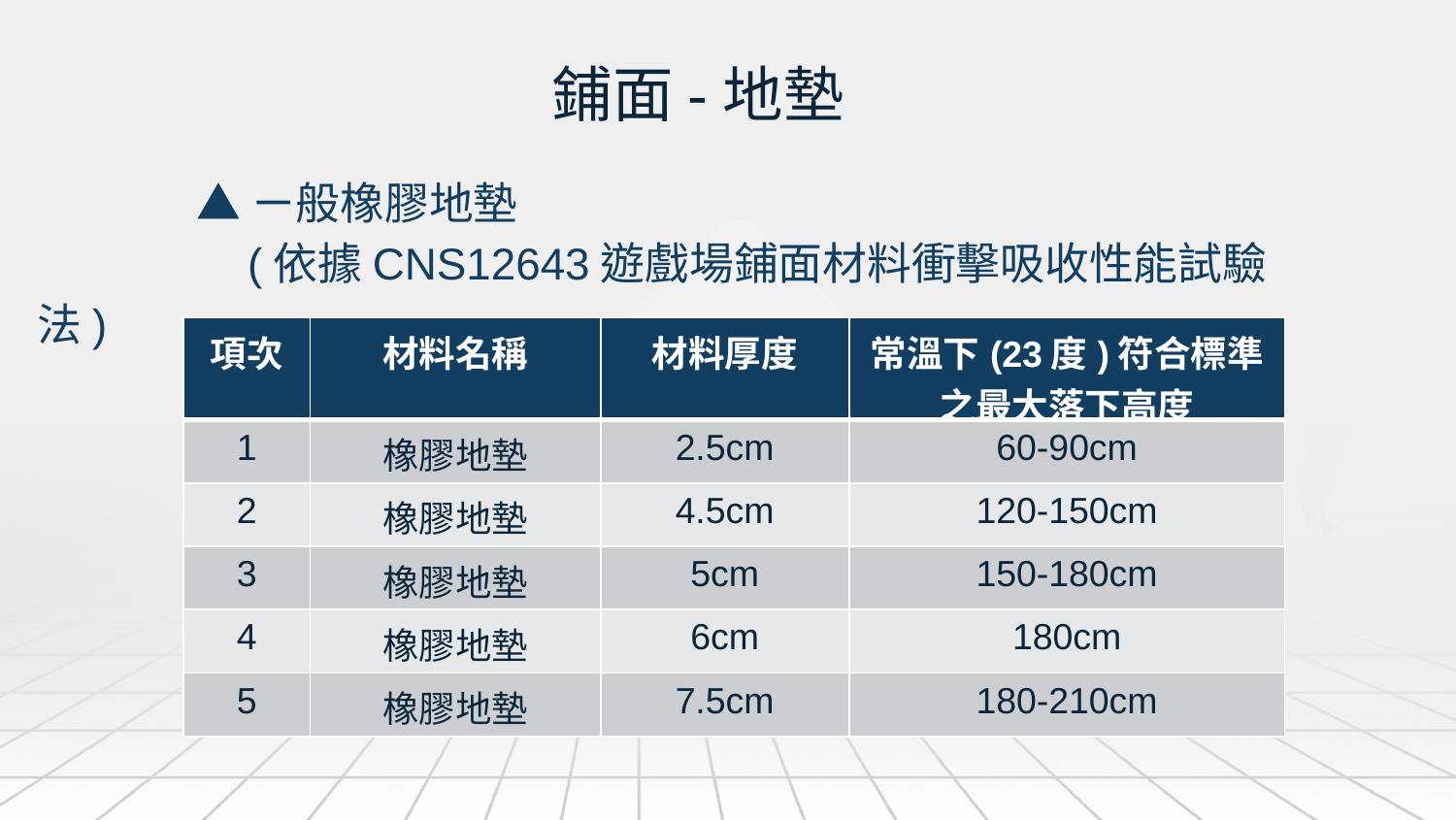

# 鋪面-地墊
                ▲ㄧ般橡膠地墊
                 (依據CNS12643遊戲場鋪面材料衝擊吸收性能試驗法)

| 項次 | 材料名稱 | 材料厚度 | 常溫下(23度)符合標準之最大落下高度 |
| --- | --- | --- | --- |
| 1 | 橡膠地墊 | 2.5cm | 60-90cm |
| 2 | 橡膠地墊 | 4.5cm | 120-150cm |
| 3 | 橡膠地墊 | 5cm | 150-180cm |
| 4 | 橡膠地墊 | 6cm | 180cm |
| 5 | 橡膠地墊 | 7.5cm | 180-210cm |